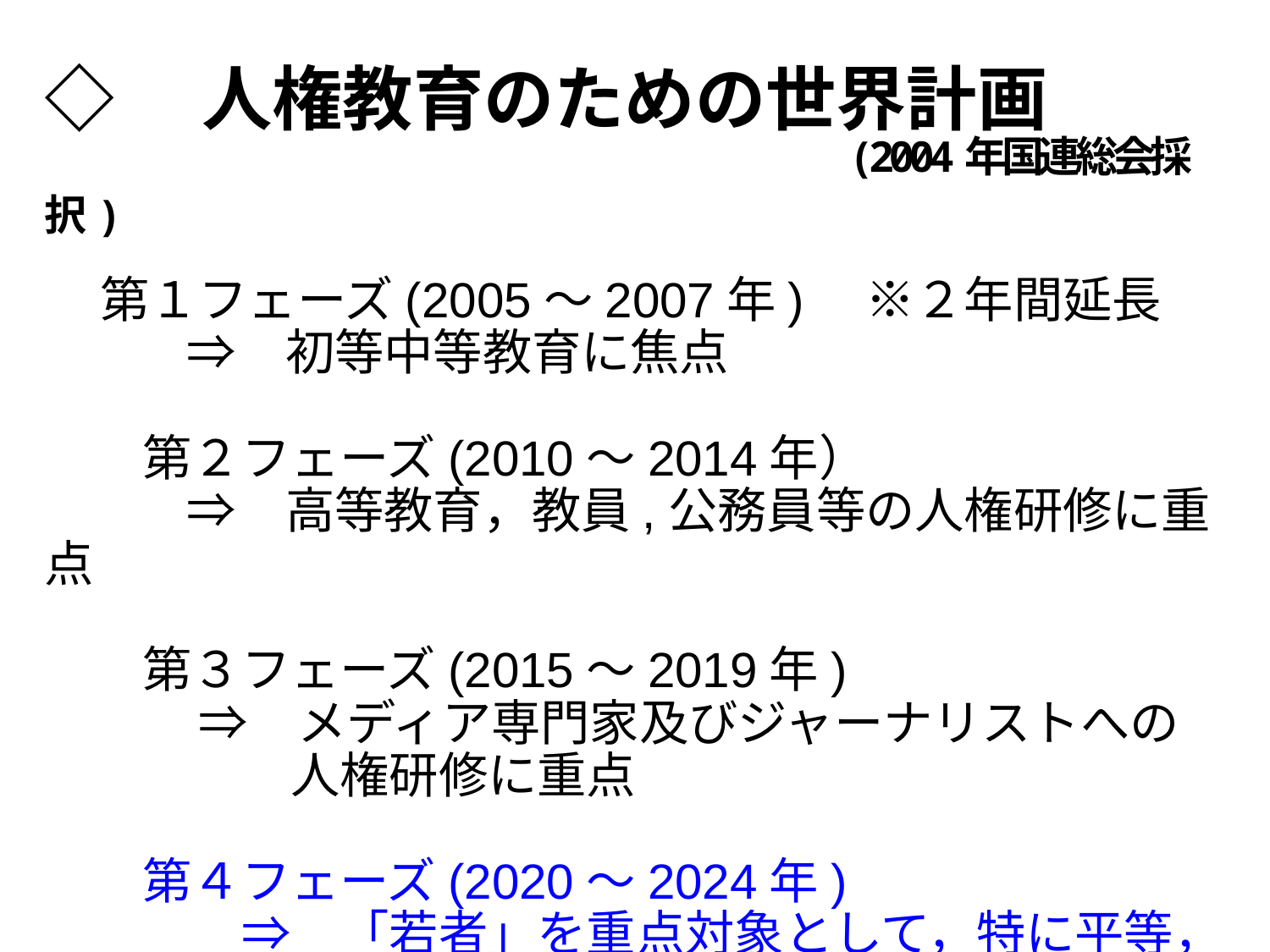

◇　人権教育のための世界計画
　　　　　　　　　　　　(2004年国連総会採択)

    第１フェーズ(2005～2007年)　※２年間延長
　    　⇒　初等中等教育に焦点

　　第２フェーズ(2010～2014年）
　    　⇒　高等教育，教員,公務員等の人権研修に重点

　　第３フェーズ(2015～2019年)
    　　⇒　メディア専門家及びジャーナリストへの
　　　　　人権研修に重点

　　第４フェーズ(2020～2024年)
　　　　⇒　「若者」を重点対象として，特に平等，
　　　　　人権と非差別，包摂的で平和な社会の
　　　　　多様性の尊重に力点を置く計画